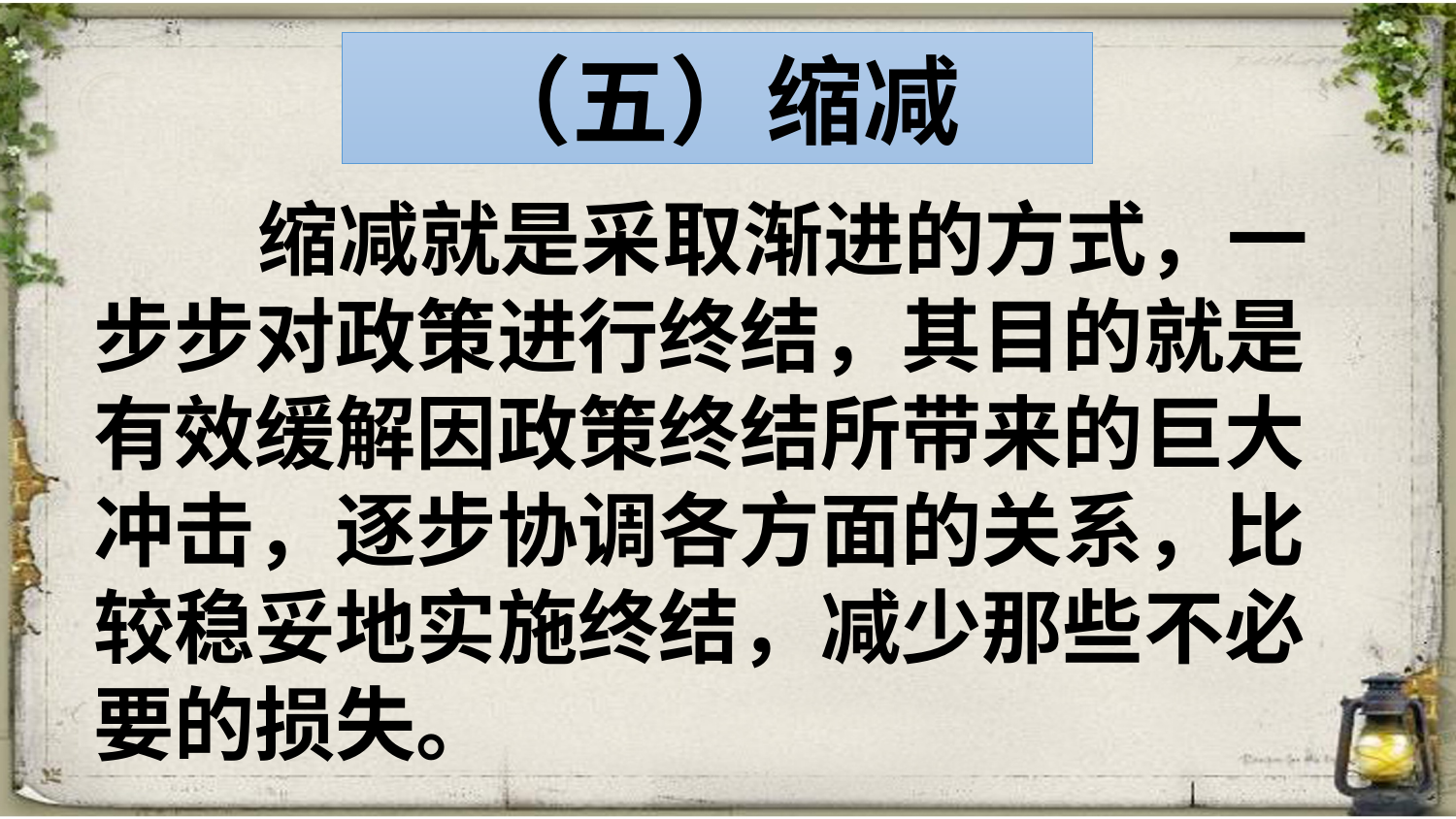

（五）缩减
        缩减就是采取渐进的方式，一步步对政策进行终结，其目的就是有效缓解因政策终结所带来的巨大冲击，逐步协调各方面的关系，比较稳妥地实施终结，减少那些不必要的损失。